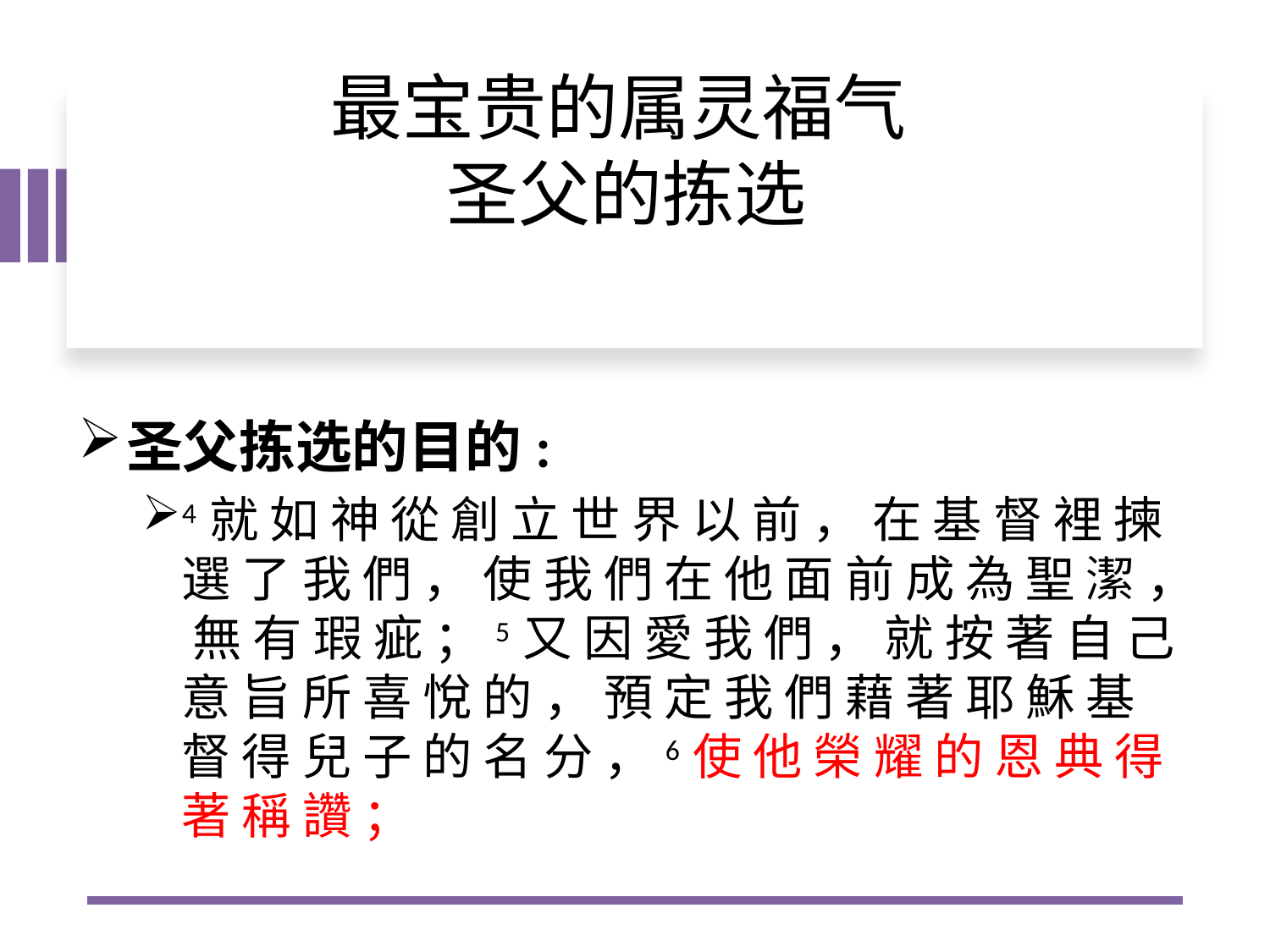

# 最宝贵的属灵福气 圣父的拣选

圣父拣选的目的:
4 就 如 神 從 創 立 世 界 以 前 ， 在 基 督 裡 揀 選 了 我 們 ， 使 我 們 在 他 面 前 成 為 聖 潔 ， 無 有 瑕 疵 ；5 又 因 愛 我 們 ， 就 按 著 自 己 意 旨 所 喜 悅 的 ， 預 定 我 們 藉 著 耶 穌 基 督 得 兒 子 的 名 分 ，6 使 他 榮 耀 的 恩 典 得 著 稱 讚 ；